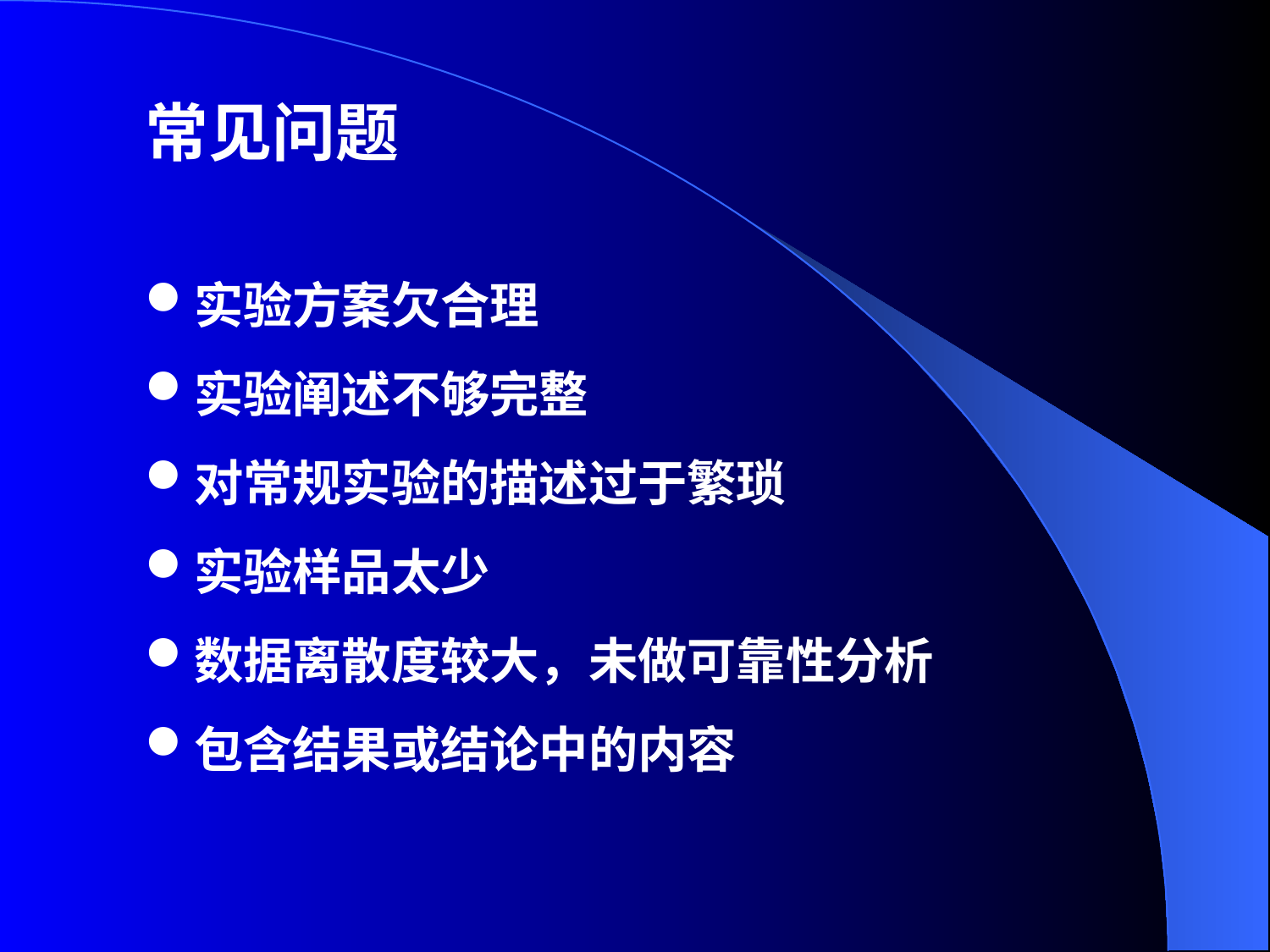

常见问题

实验方案欠合理
实验阐述不够完整
对常规实验的描述过于繁琐
实验样品太少
数据离散度较大，未做可靠性分析
包含结果或结论中的内容